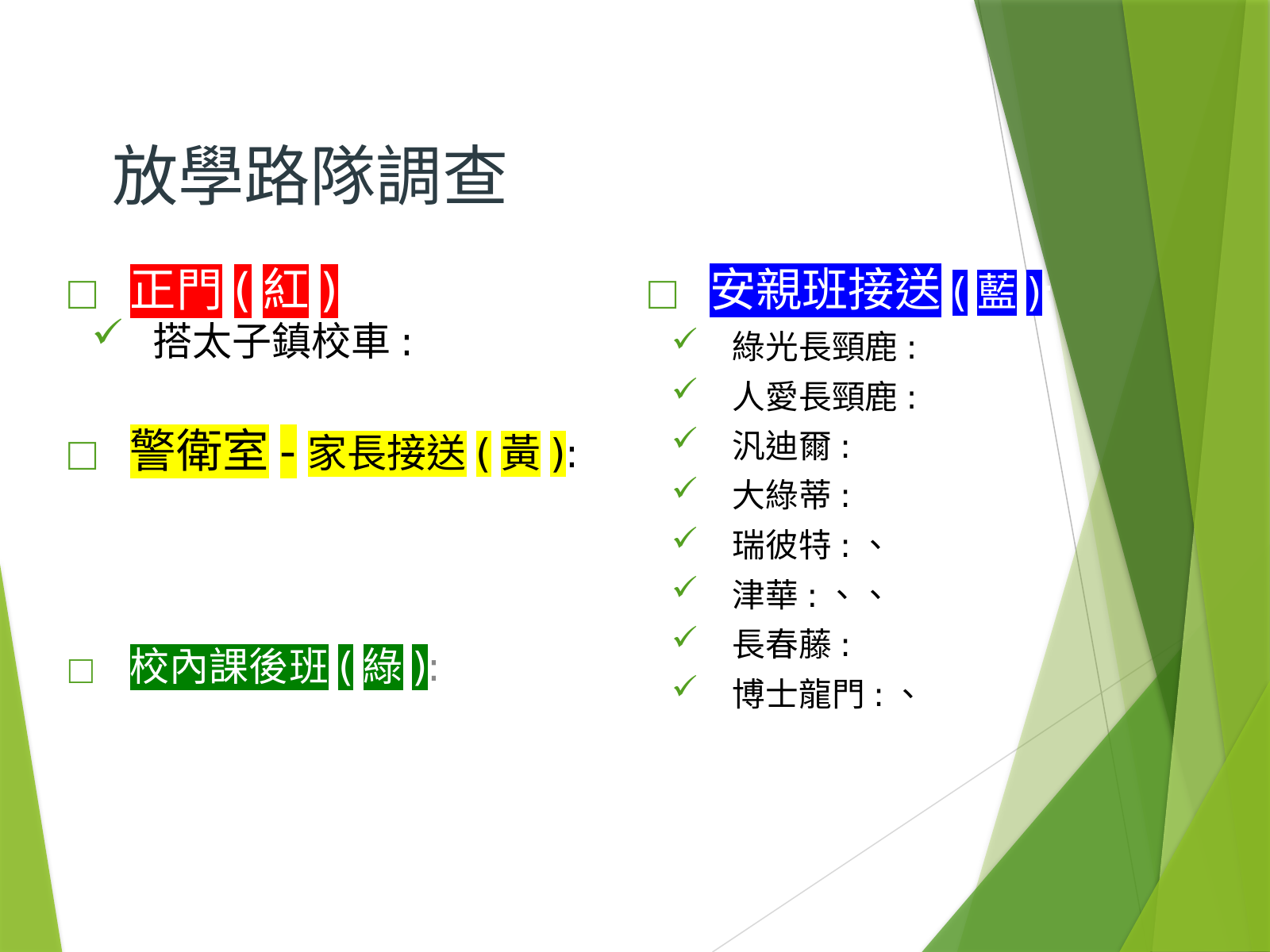

# 放學路隊調查
安親班接送(藍):
綠光長頸鹿:
人愛長頸鹿:
汎迪爾:
大綠蒂:
瑞彼特:、
津華:、、
長春藤:
博士龍門:、

正門(紅)
搭太子鎮校車:

警衛室-家長接送(黃):

校內課後班(綠):